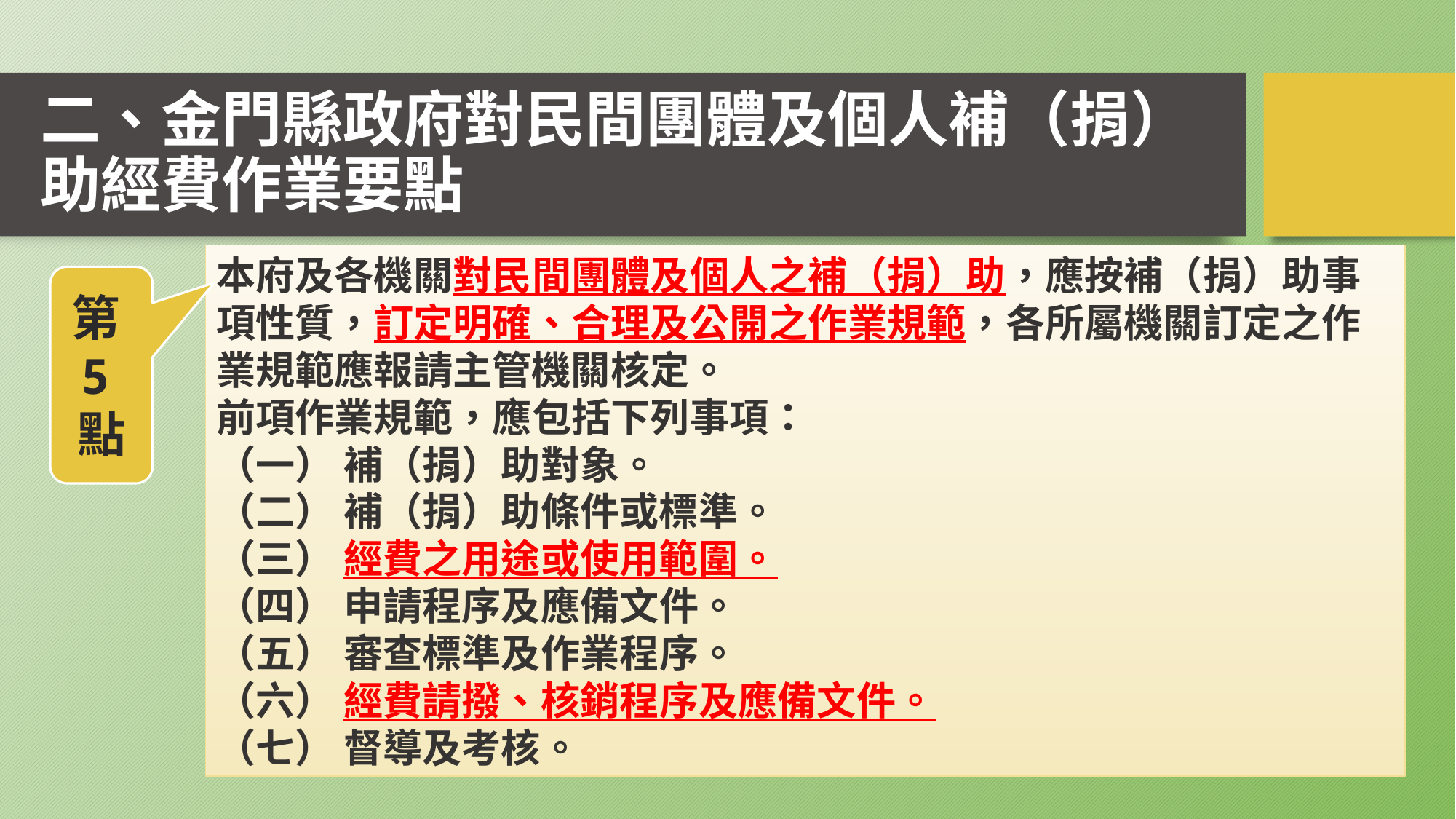

# 二、金門縣政府對民間團體及個人補（捐）助經費作業要點
本府及各機關對民間團體及個人之補（捐）助，應按補（捐）助事項性質，訂定明確、合理及公開之作業規範，各所屬機關訂定之作業規範應報請主管機關核定。
前項作業規範，應包括下列事項：
（一） 補（捐）助對象。
（二） 補（捐）助條件或標準。
（三） 經費之用途或使用範圍。
（四） 申請程序及應備文件。
（五） 審查標準及作業程序。
（六） 經費請撥、核銷程序及應備文件。
（七） 督導及考核。
第5點